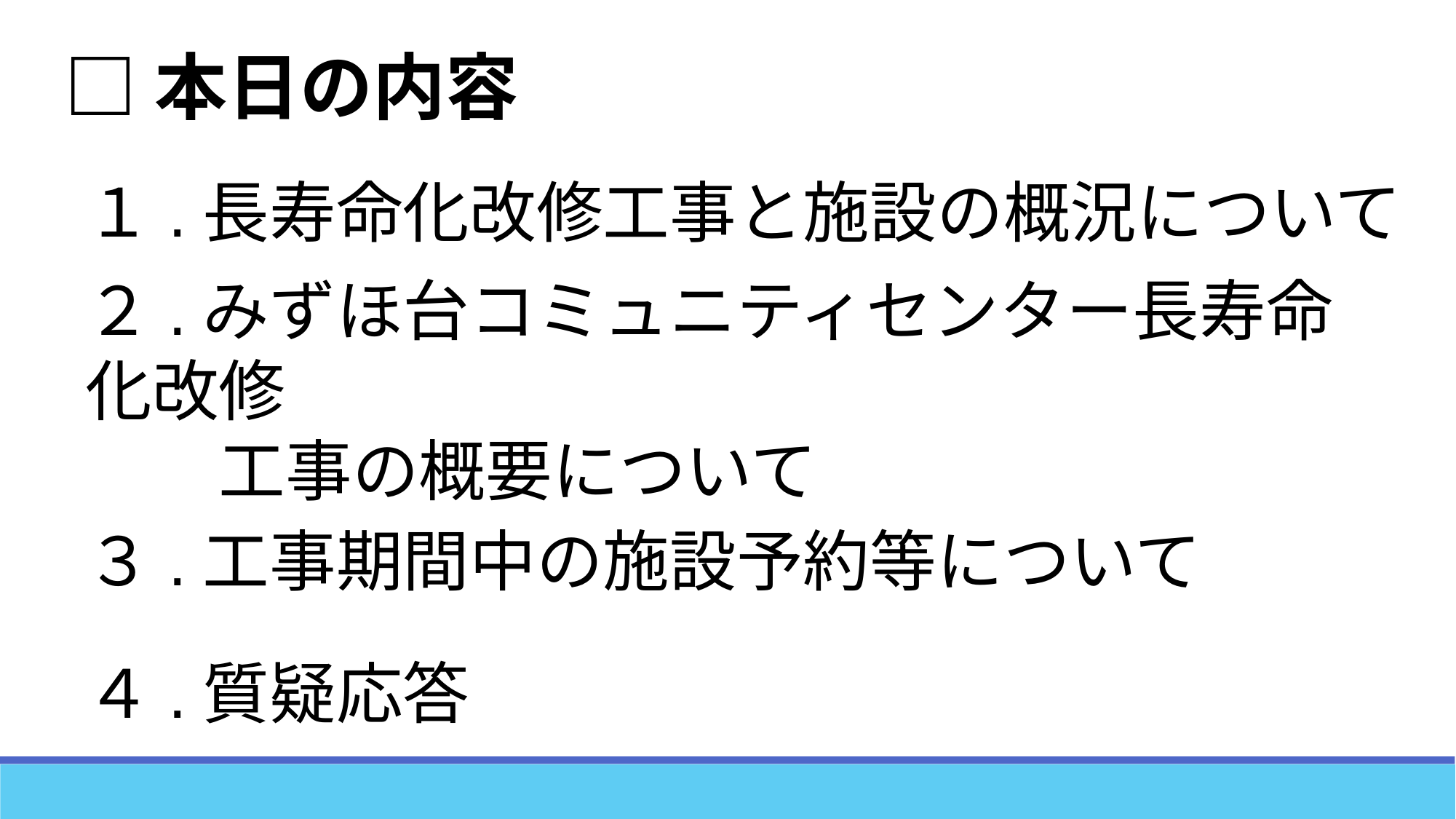

□本日の内容
１.長寿命化改修工事と施設の概況について

２.みずほ台コミュニティセンター長寿命化改修
　　工事の概要について
３.工事期間中の施設予約等について
４.質疑応答